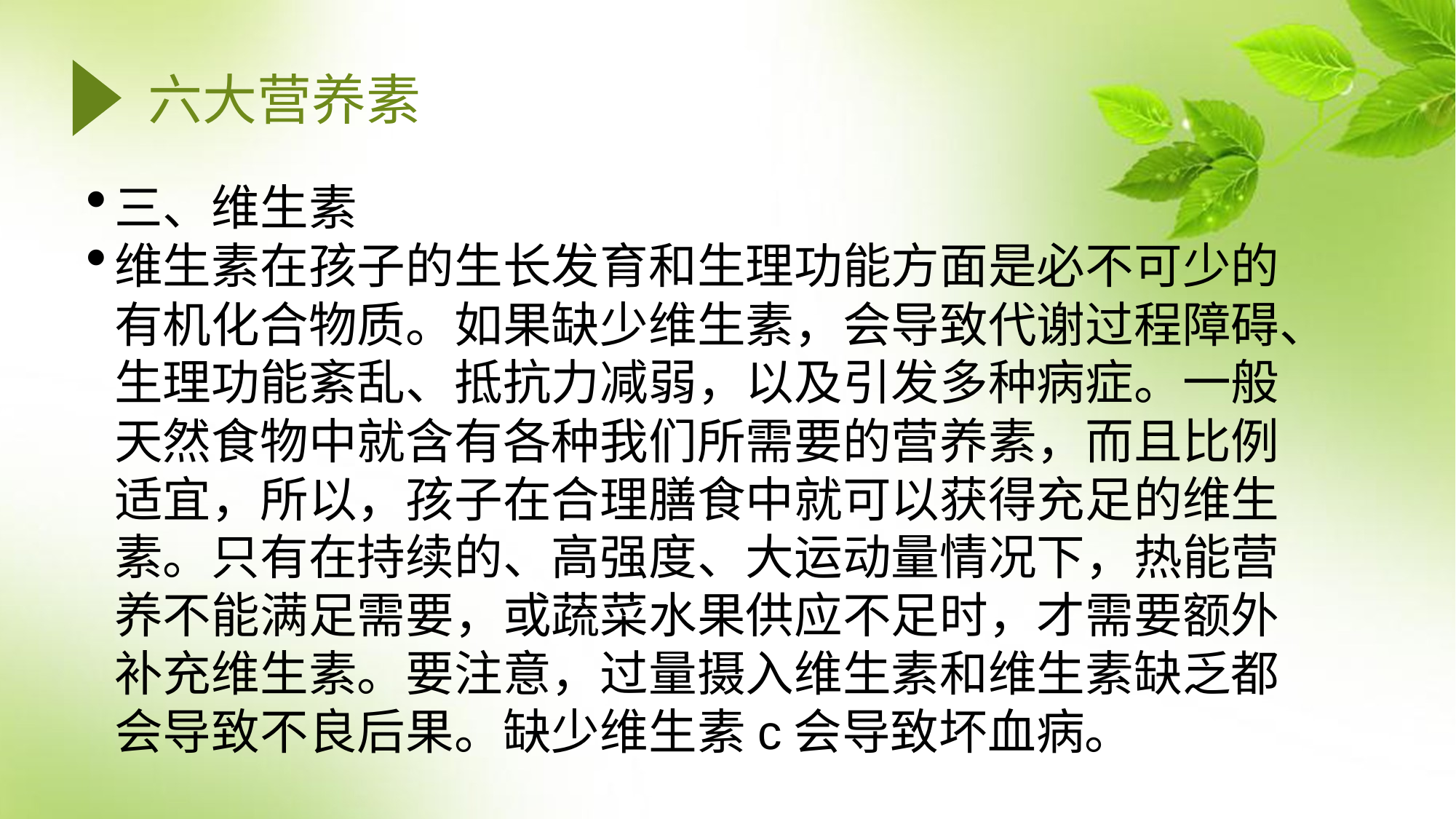

# 六大营养素
三、维生素
维生素在孩子的生长发育和生理功能方面是必不可少的有机化合物质。如果缺少维生素，会导致代谢过程障碍、生理功能紊乱、抵抗力减弱，以及引发多种病症。一般天然食物中就含有各种我们所需要的营养素，而且比例适宜，所以，孩子在合理膳食中就可以获得充足的维生素。只有在持续的、高强度、大运动量情况下，热能营养不能满足需要，或蔬菜水果供应不足时，才需要额外补充维生素。要注意，过量摄入维生素和维生素缺乏都会导致不良后果。缺少维生素c会导致坏血病。